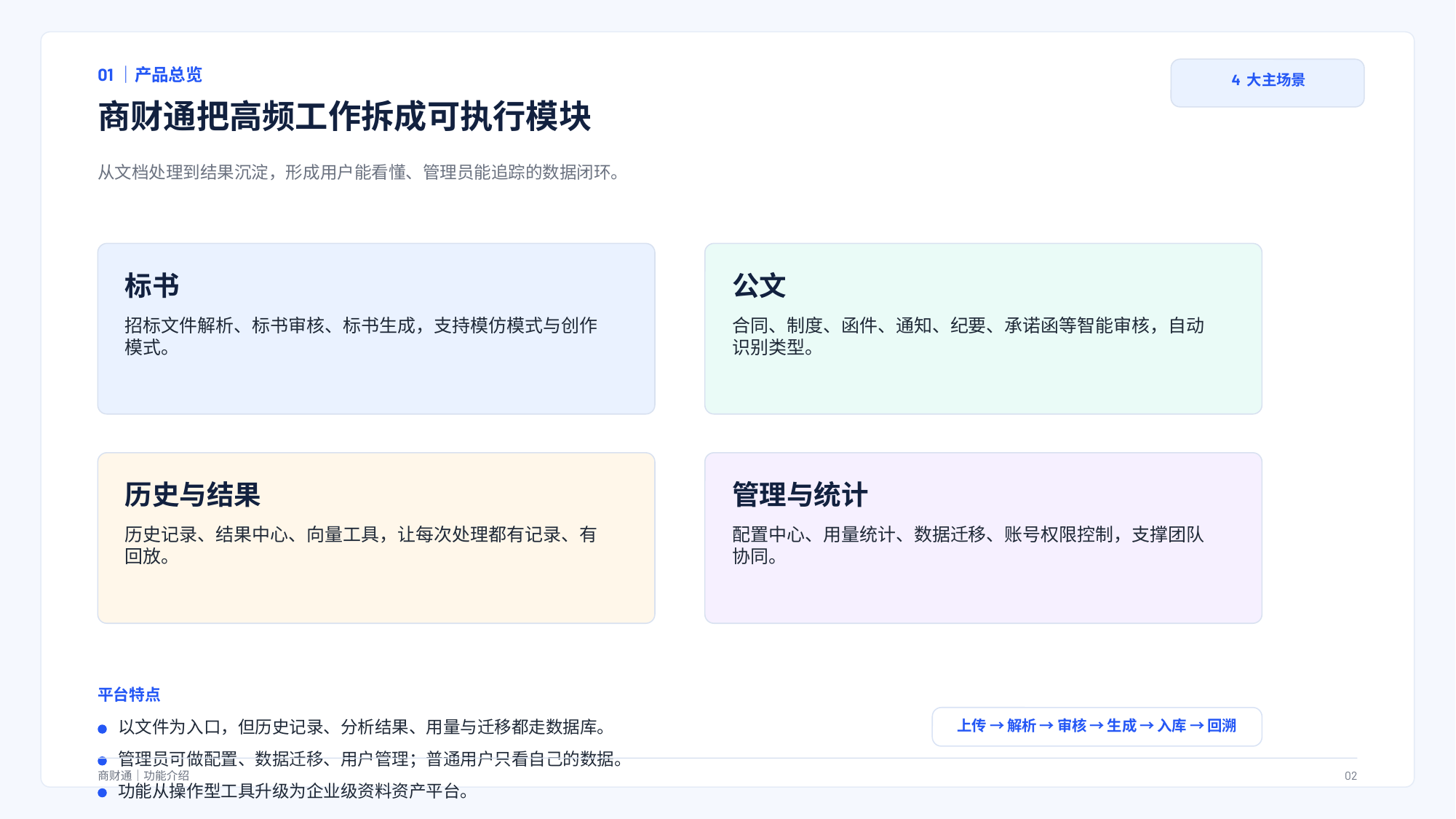

01｜产品总览
4 大主场景
商财通把高频工作拆成可执行模块
从文档处理到结果沉淀，形成用户能看懂、管理员能追踪的数据闭环。

标书
公文
招标文件解析、标书审核、标书生成，支持模仿模式与创作模式。
合同、制度、函件、通知、纪要、承诺函等智能审核，自动识别类型。

历史与结果
管理与统计
历史记录、结果中心、向量工具，让每次处理都有记录、有回放。
配置中心、用量统计、数据迁移、账号权限控制，支撑团队协同。
平台特点

以文件为入口，但历史记录、分析结果、用量与迁移都走数据库。
上传 → 解析 → 审核 → 生成 → 入库 → 回溯

管理员可做配置、数据迁移、用户管理；普通用户只看自己的数据。

商财通｜功能介绍
02
功能从操作型工具升级为企业级资料资产平台。